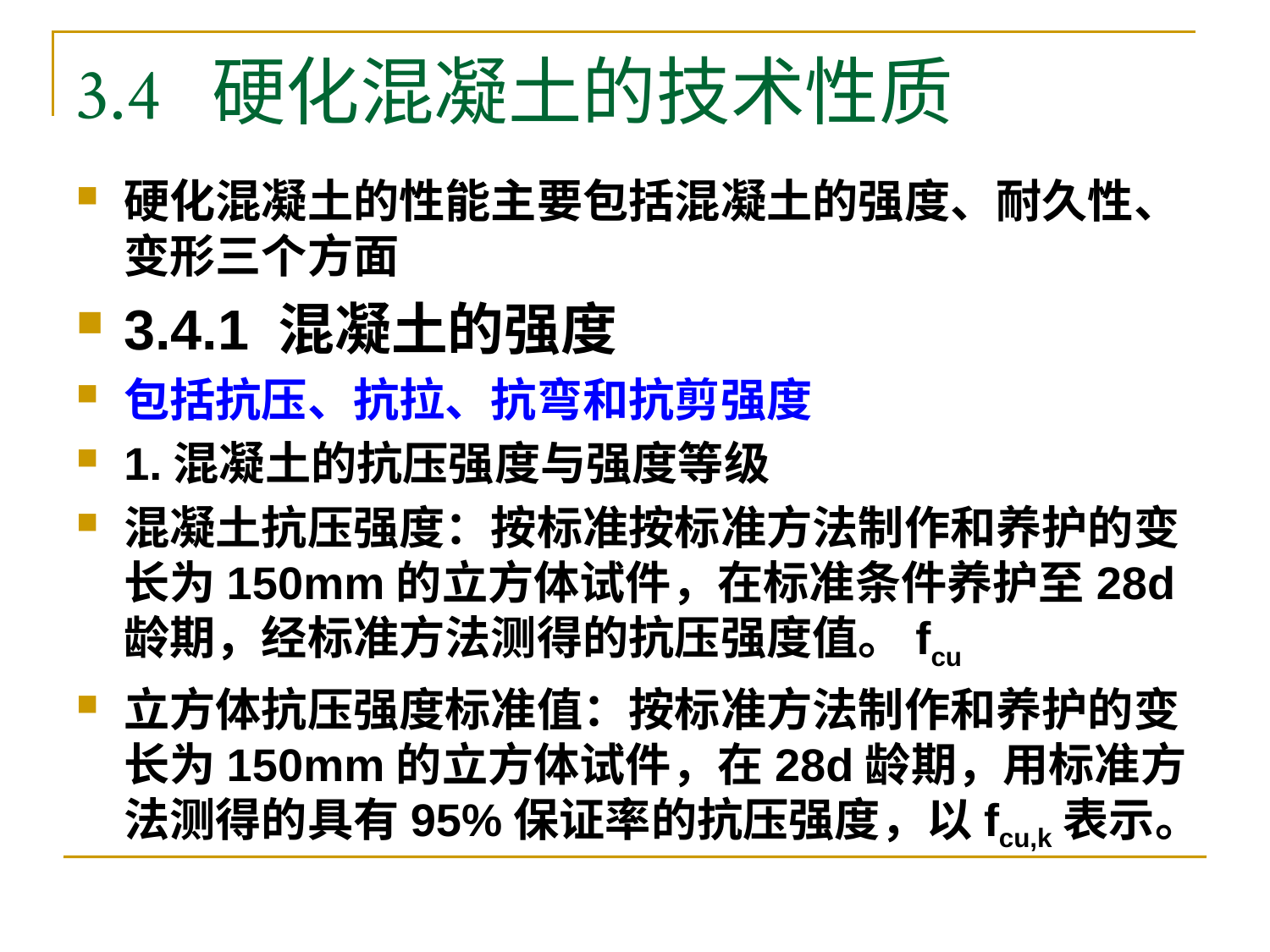

# 3.4  硬化混凝土的技术性质
硬化混凝土的性能主要包括混凝土的强度、耐久性、变形三个方面
3.4.1 混凝土的强度
包括抗压、抗拉、抗弯和抗剪强度
1.混凝土的抗压强度与强度等级
混凝土抗压强度：按标准按标准方法制作和养护的变长为150mm的立方体试件，在标准条件养护至28d龄期，经标准方法测得的抗压强度值。fcu
立方体抗压强度标准值：按标准方法制作和养护的变长为150mm的立方体试件，在28d龄期，用标准方法测得的具有95%保证率的抗压强度，以fcu,k表示。